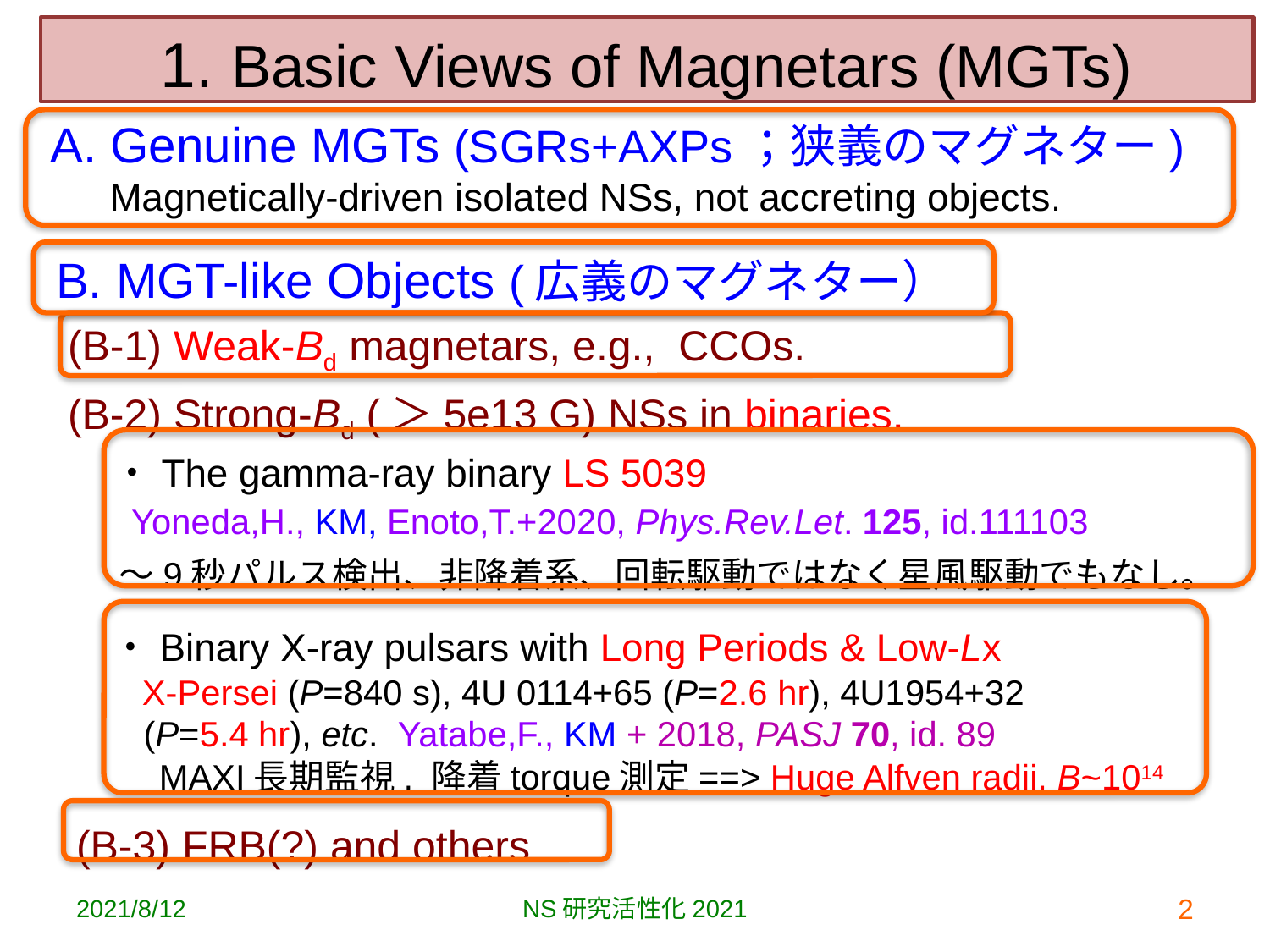

# 1. Basic Views of Magnetars (MGTs)
A. Genuine MGTs (SGRs+AXPs；狭義のマグネター)
　  Magnetically-driven isolated NSs, not accreting objects.

B. MGT-like Objects (広義のマグネター）
 (B-1) Weak-Bd magnetars, e.g.,  CCOs.
 (B-2) Strong-Bd (＞5e13 G) NSs in binaries.
    ・The gamma-ray binary LS 5039
       Yoneda,H., KM, Enoto,T.+2020, Phys.Rev.Let. 125, id.111103
       〜9秒パルス検出、非降着系、回転駆動ではなく星風駆動でもなし。
　 ・Binary X-ray pulsars with Long Periods & Low-Lx
        X-Persei (P=840 s), 4U 0114+65 (P=2.6 hr), 4U1954+32
         (P=5.4 hr), etc.  Yatabe,F., KM + 2018, PASJ 70, id. 89
　　  MAXI長期監視, 降着torque測定==> Huge Alfven radii, B~1014
 (B-3) FRB(?) and others

2021/8/12
NS研究活性化2021
2